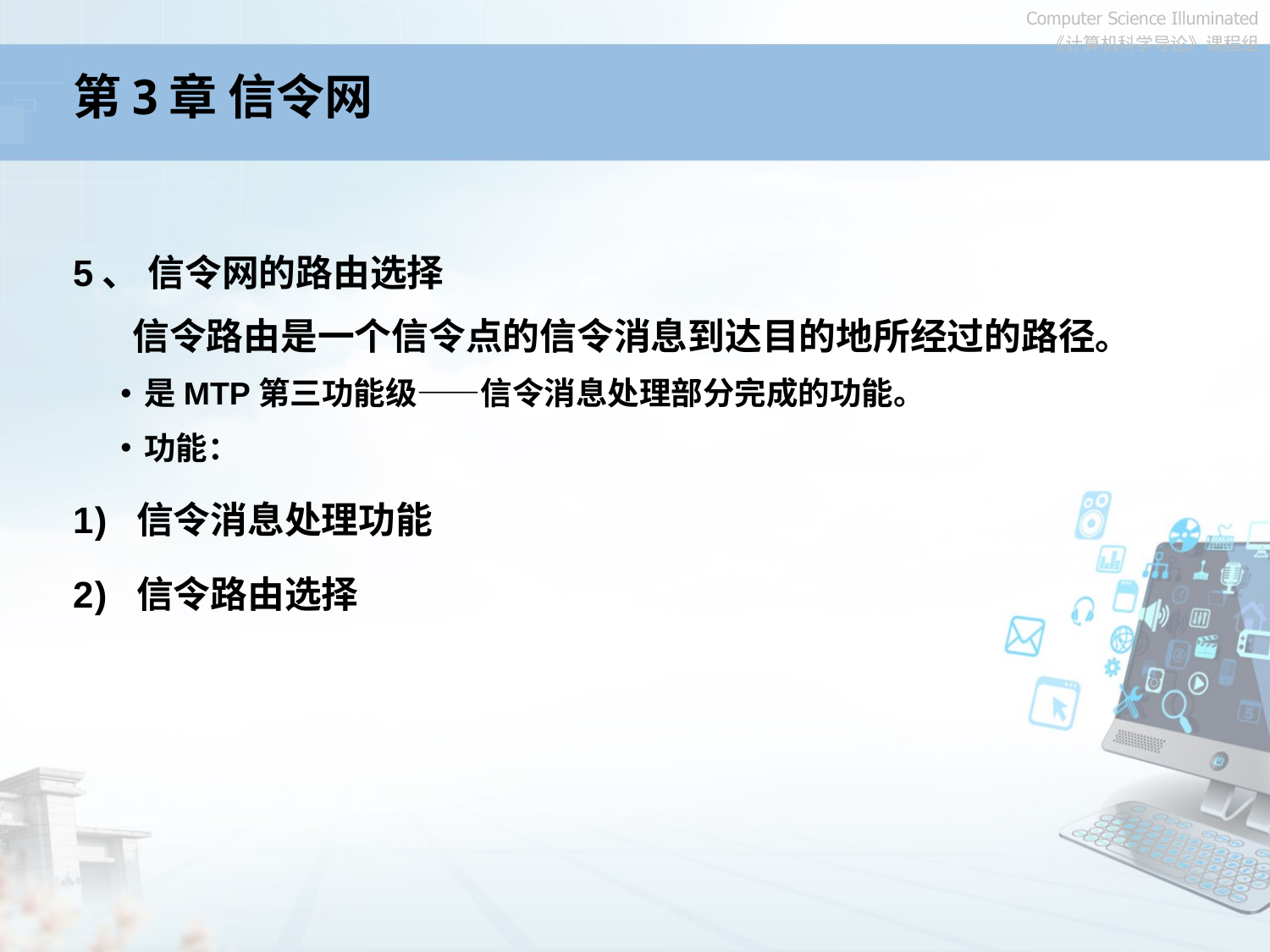

# 第3章 信令网
5、 信令网的路由选择
      信令路由是一个信令点的信令消息到达目的地所经过的路径。
是MTP第三功能级——信令消息处理部分完成的功能。
功能：
信令消息处理功能
信令路由选择